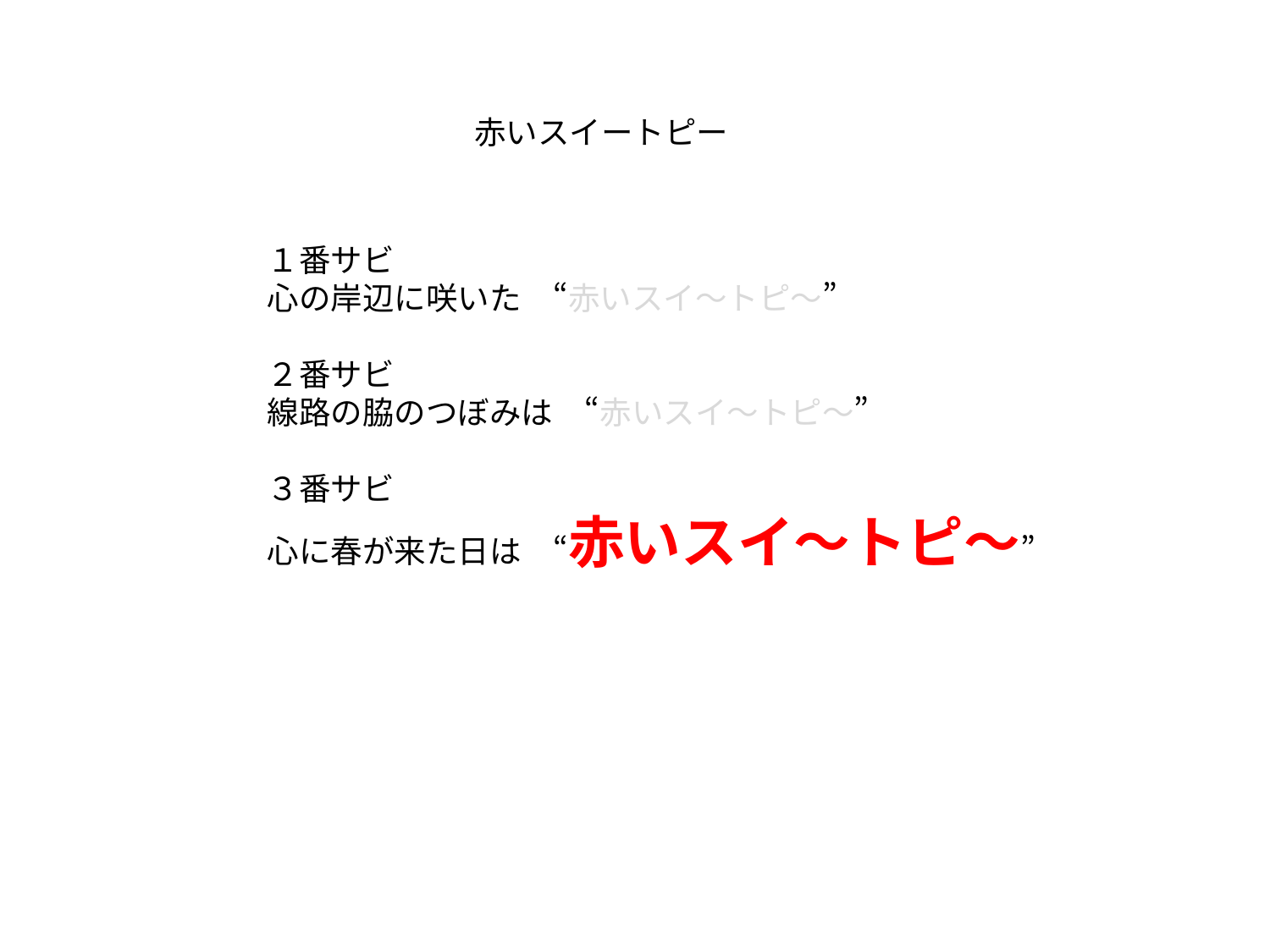

赤いスイートピー

１番サビ
心の岸辺に咲いた　“赤いスイ～トピ～”

２番サビ
線路の脇のつぼみは　“赤いスイ～トピ～”

３番サビ
心に春が来た日は　“赤いスイ～トピ～”